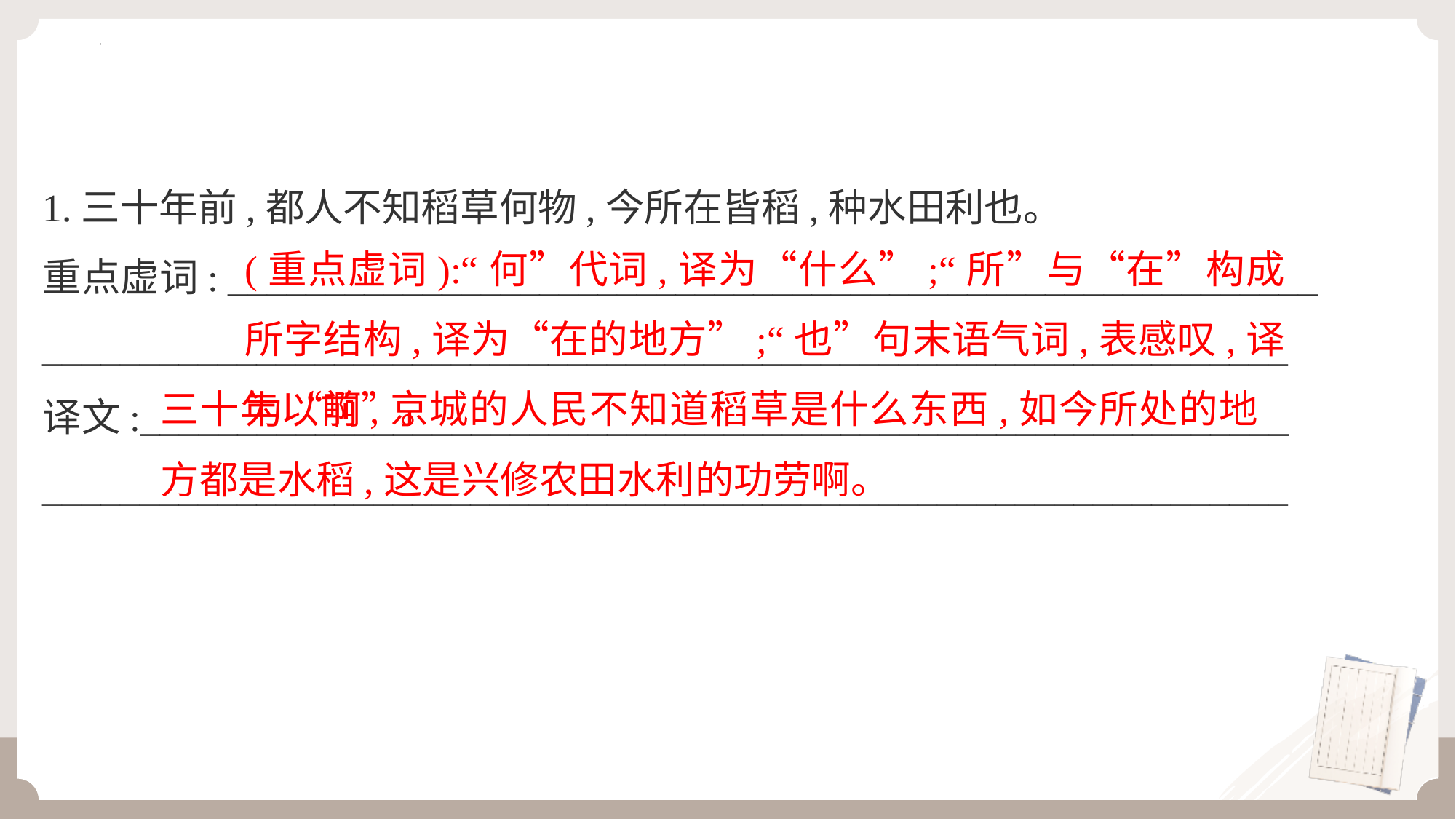

1.三十年前,都人不知稻草何物,今所在皆稻,种水田利也。
重点虚词: ________________________________________________________
________________________________________________________________
译文:___________________________________________________________
________________________________________________________________
(重点虚词):“何”代词,译为“什么”;“所”与“在”构成所字结构,译为“在的地方”;“也”句末语气词,表感叹,译为“啊”。
三十年以前,京城的人民不知道稻草是什么东西,如今所处的地方都是水稻,这是兴修农田水利的功劳啊。